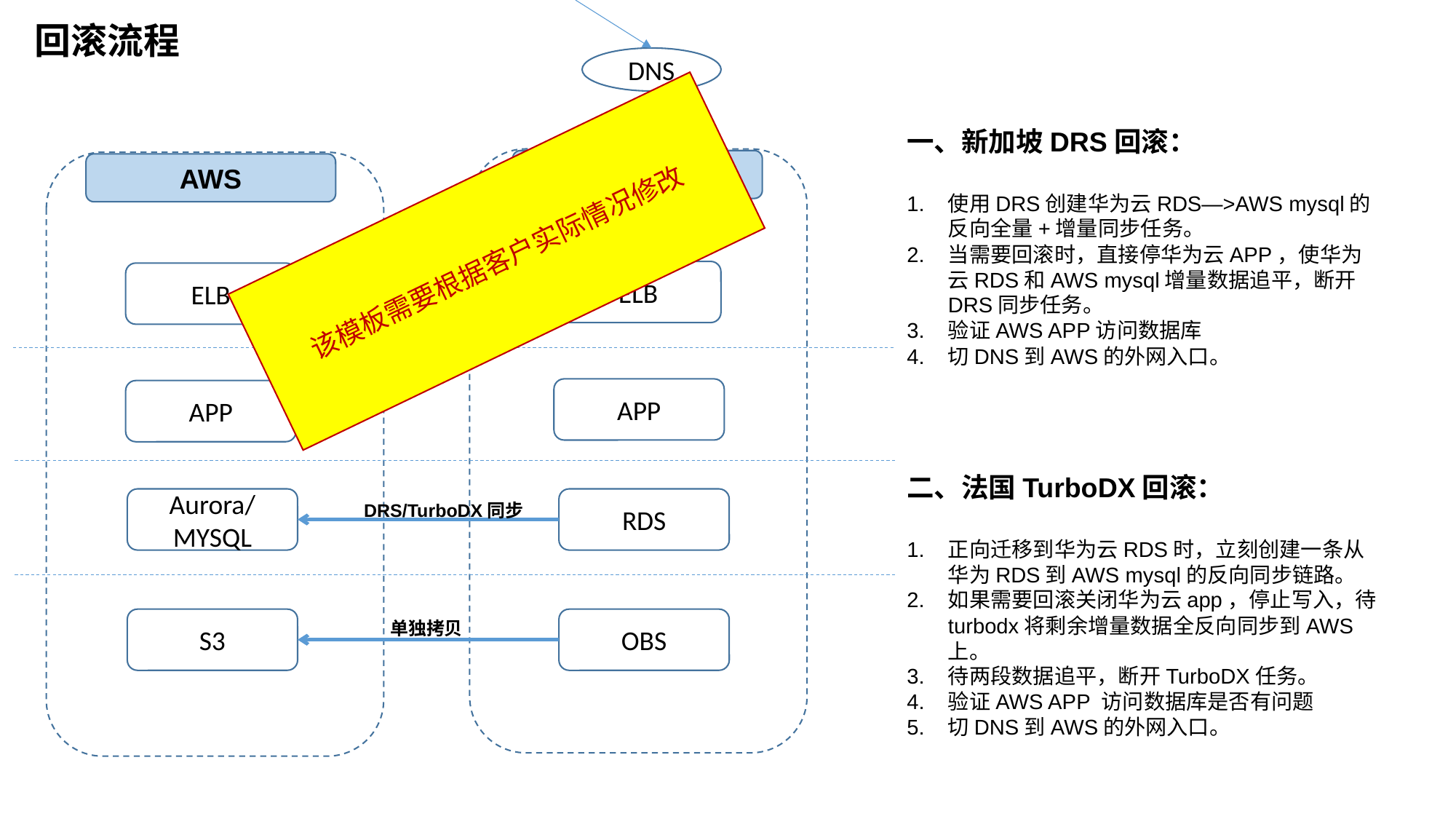

回滚流程
DNS
一、新加坡DRS回滚：

使用DRS创建华为云RDS—>AWS mysql的反向全量+增量同步任务。
当需要回滚时，直接停华为云APP，使华为云RDS和AWS mysql增量数据追平，断开DRS同步任务。
验证AWS APP访问数据库
切DNS到AWS的外网入口。

华为云

AWS
该模板需要根据客户实际情况修改
ELB
ELB
APP
APP
二、法国TurboDX回滚：

正向迁移到华为云RDS时，立刻创建一条从华为RDS到AWS mysql的反向同步链路。
如果需要回滚关闭华为云app，停止写入，待turbodx将剩余增量数据全反向同步到AWS上。
待两段数据追平，断开TurboDX任务。
验证AWS APP 访问数据库是否有问题
切DNS到AWS的外网入口。
Aurora/
MYSQL
RDS
DRS/TurboDX同步
S3
OBS
单独拷贝